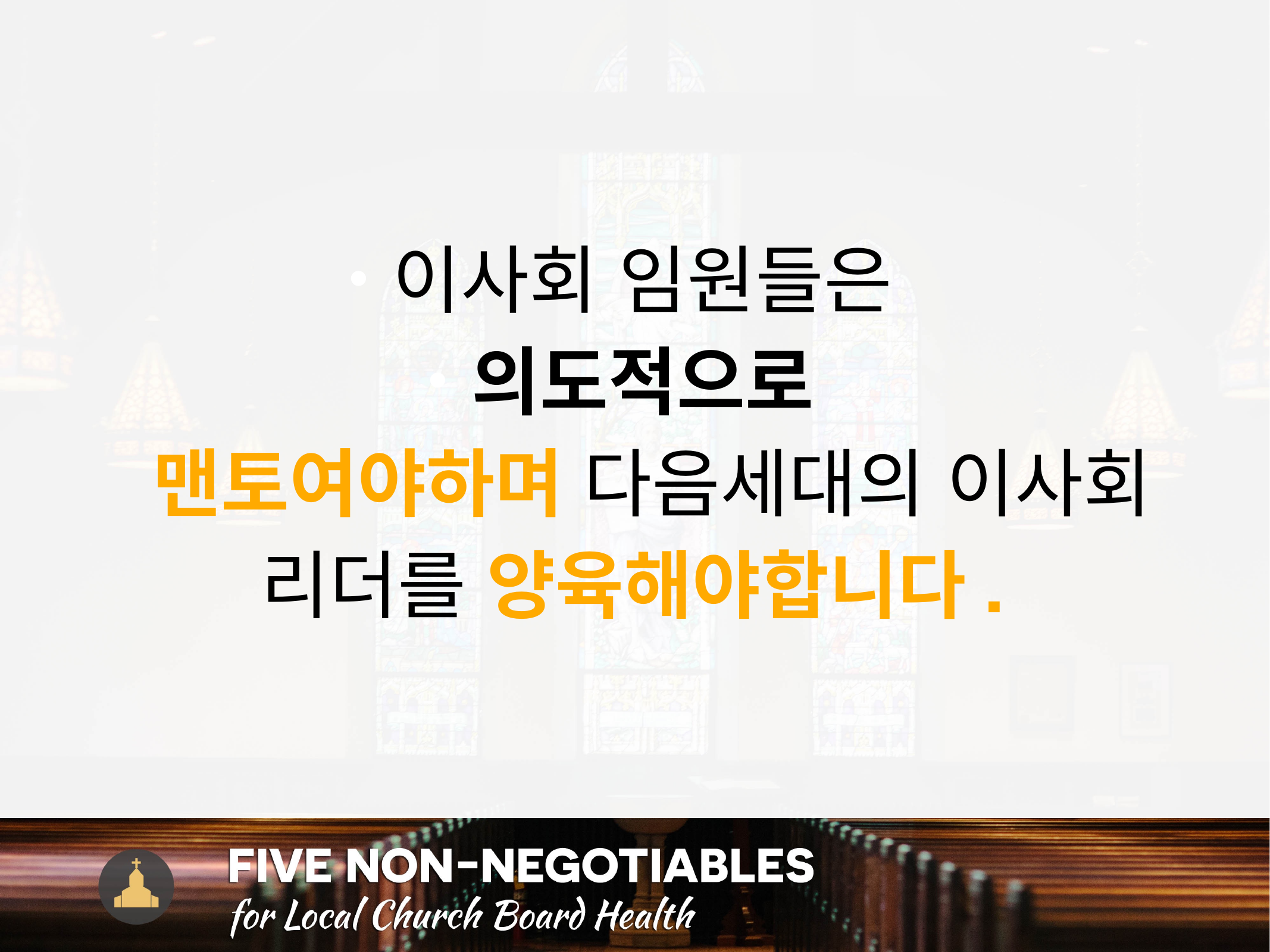

#
이사회 임원들은
의도적으로
  맨토여야하며 다음세대의 이사회
리더를 양육해야합니다.